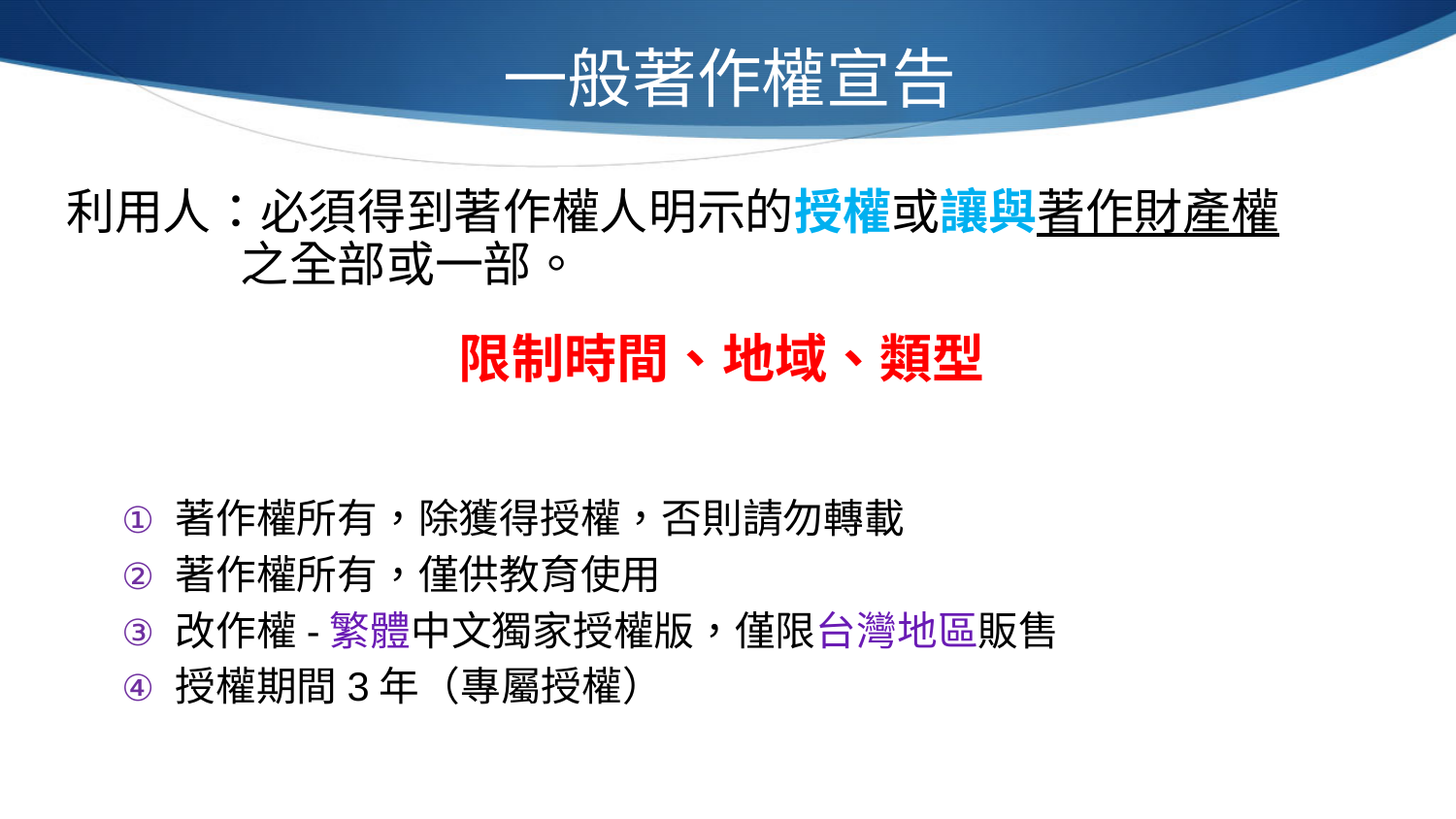

一般著作權宣告
利用人：必須得到著作權人明示的授權或讓與著作財產權
                之全部或一部。
限制時間、地域、類型

著作權所有，除獲得授權，否則請勿轉載
著作權所有，僅供教育使用
改作權-繁體中文獨家授權版，僅限台灣地區販售
授權期間3年（專屬授權）
32